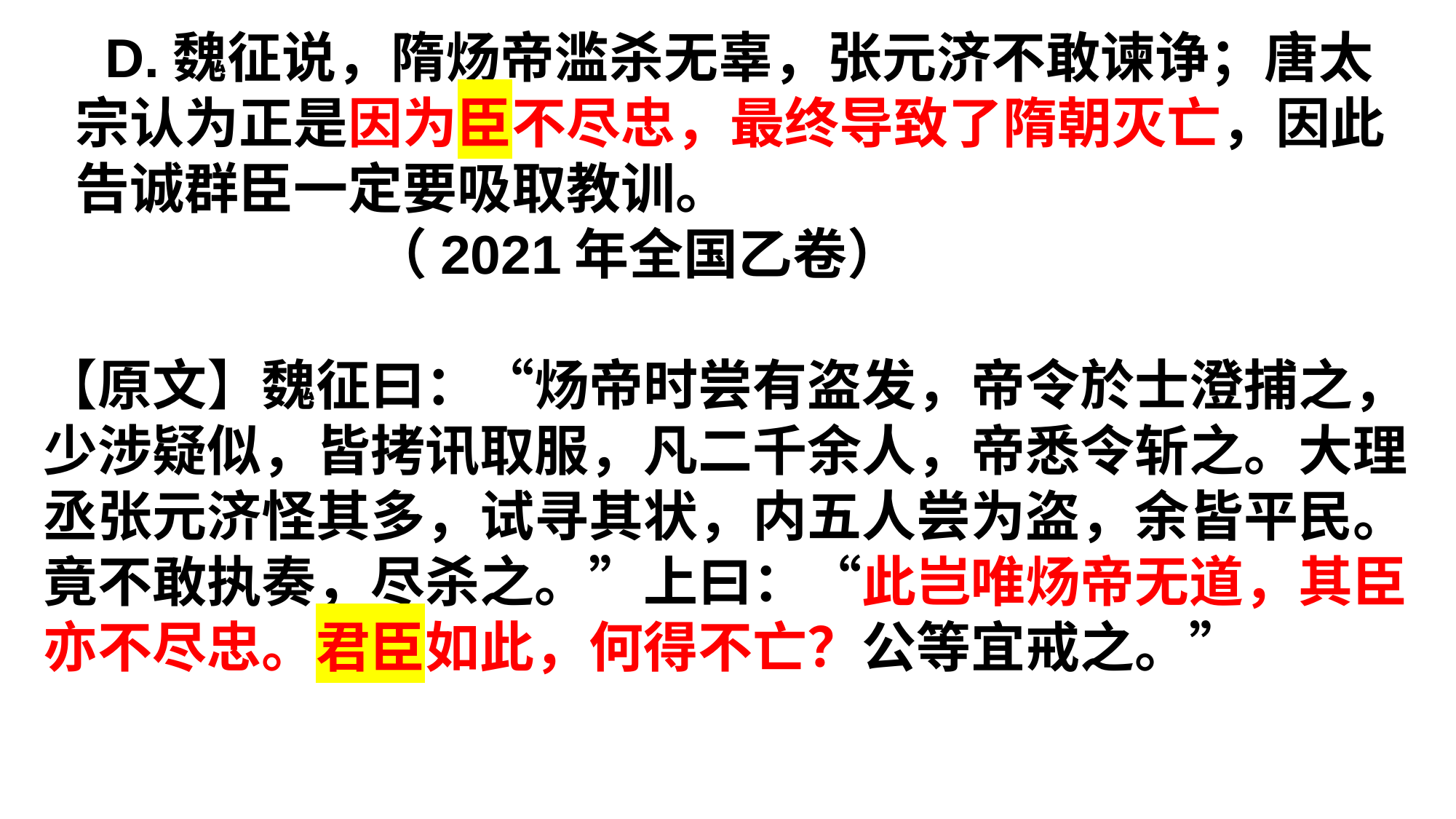

D.魏征说，隋炀帝滥杀无辜，张元济不敢谏诤；唐太宗认为正是因为臣不尽忠，最终导致了隋朝灭亡，因此告诚群臣一定要吸取教训。
                       （2021年全国乙卷）

【原文】魏征曰：“炀帝时尝有盗发，帝令於士澄捕之，少涉疑似，皆拷讯取服，凡二千余人，帝悉令斩之。大理丞张元济怪其多，试寻其状，内五人尝为盗，余皆平民。竟不敢执奏，尽杀之。”上曰：“此岂唯炀帝无道，其臣亦不尽忠。君臣如此，何得不亡？公等宜戒之。”